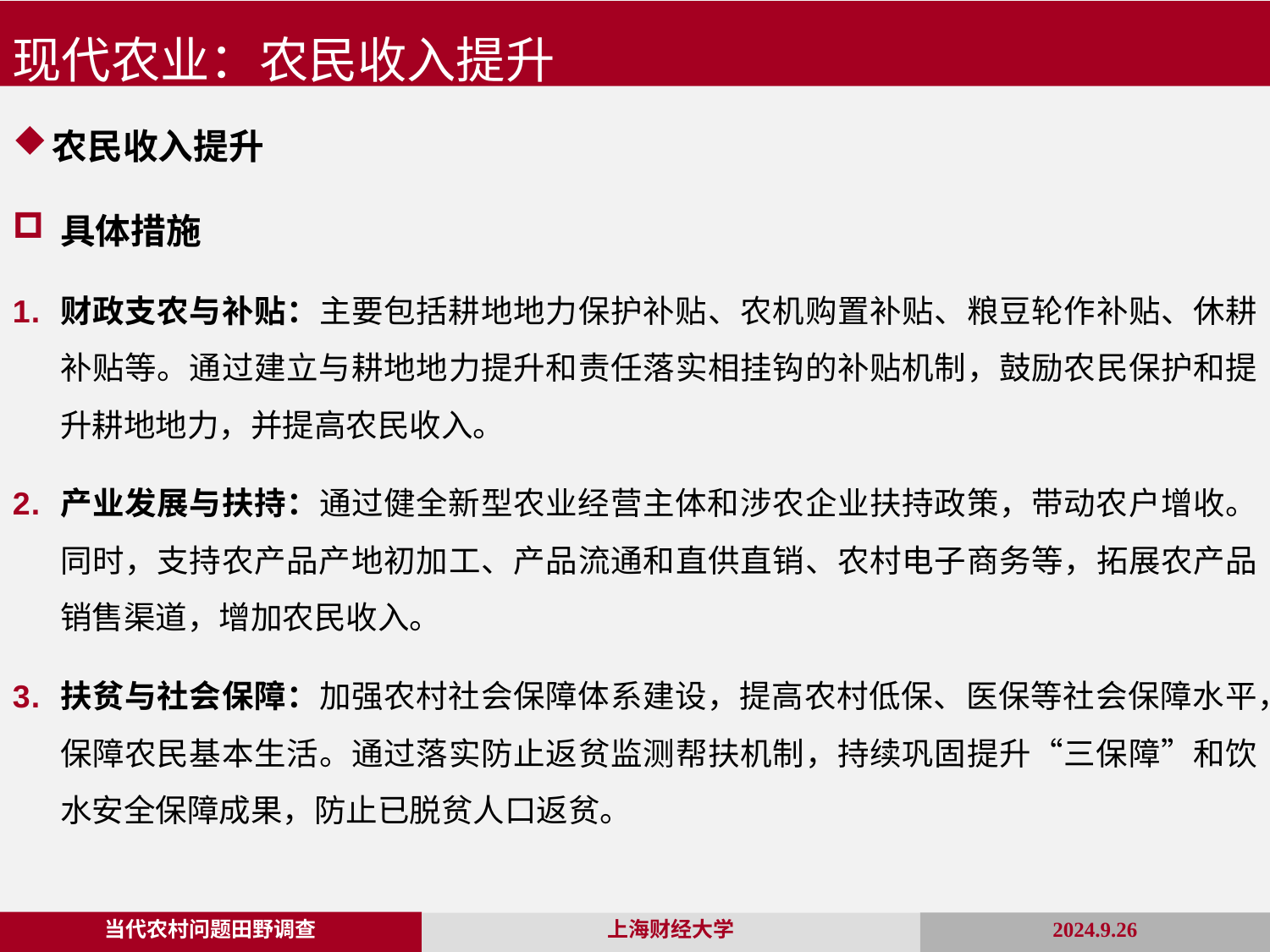

现代农业：农民收入提升
农民收入提升
具体措施
财政支农与补贴：主要包括耕地地力保护补贴、农机购置补贴、粮豆轮作补贴、休耕补贴等。通过建立与耕地地力提升和责任落实相挂钩的补贴机制，鼓励农民保护和提升耕地地力，并提高农民收入。
产业发展与扶持：通过健全新型农业经营主体和涉农企业扶持政策，带动农户增收。同时，支持农产品产地初加工、产品流通和直供直销、农村电子商务等，拓展农产品销售渠道，增加农民收入。
扶贫与社会保障：加强农村社会保障体系建设，提高农村低保、医保等社会保障水平，保障农民基本生活。通过落实防止返贫监测帮扶机制，持续巩固提升“三保障”和饮水安全保障成果，防止已脱贫人口返贫。

当代农村问题田野调查
2024.9.26
上海财经大学